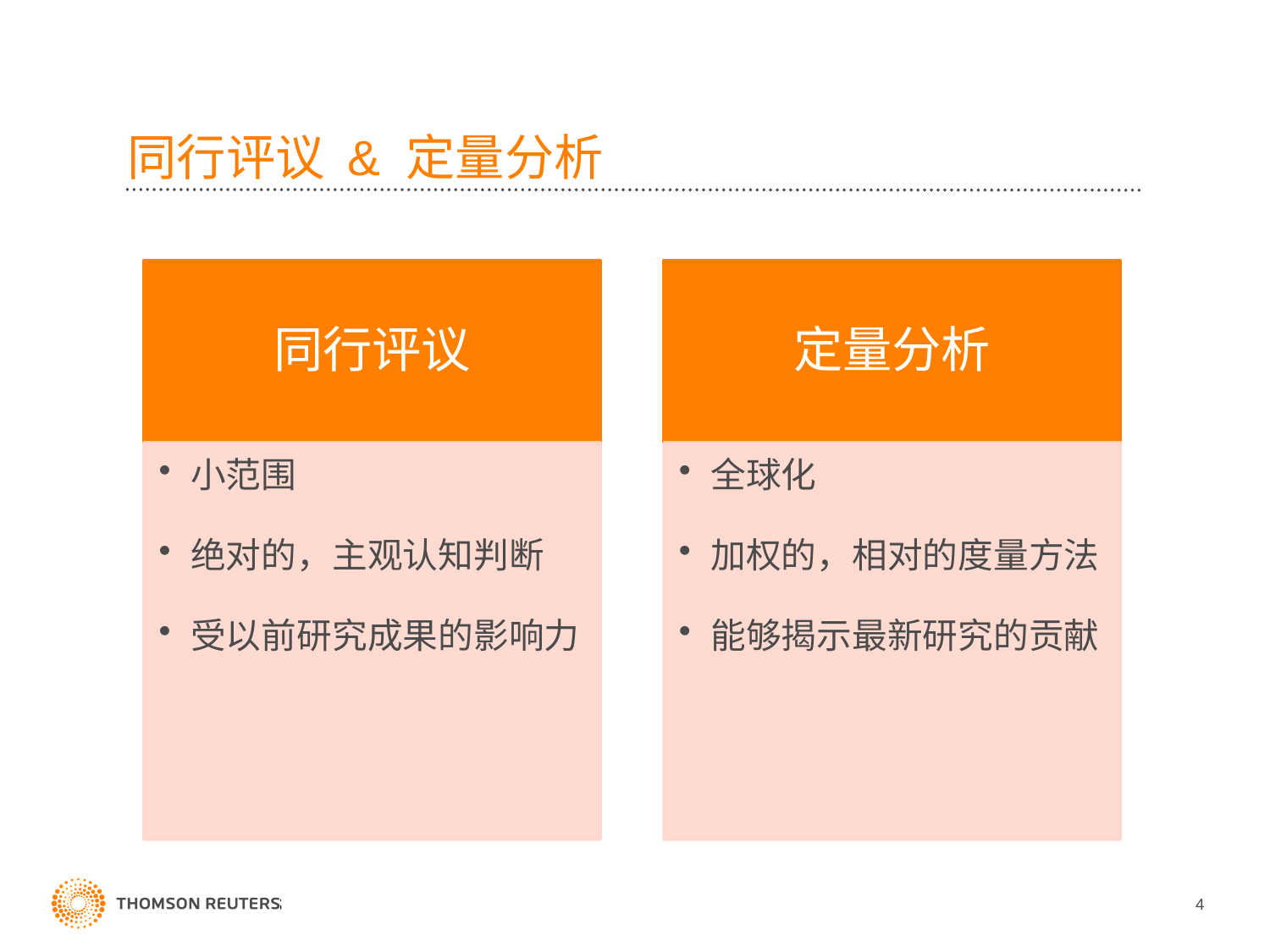

# 同行评议 & 定量分析
同行评议
小范围
绝对的，主观认知判断
受以前研究成果的影响力
定量分析
全球化
加权的，相对的度量方法
能够揭示最新研究的贡献
4